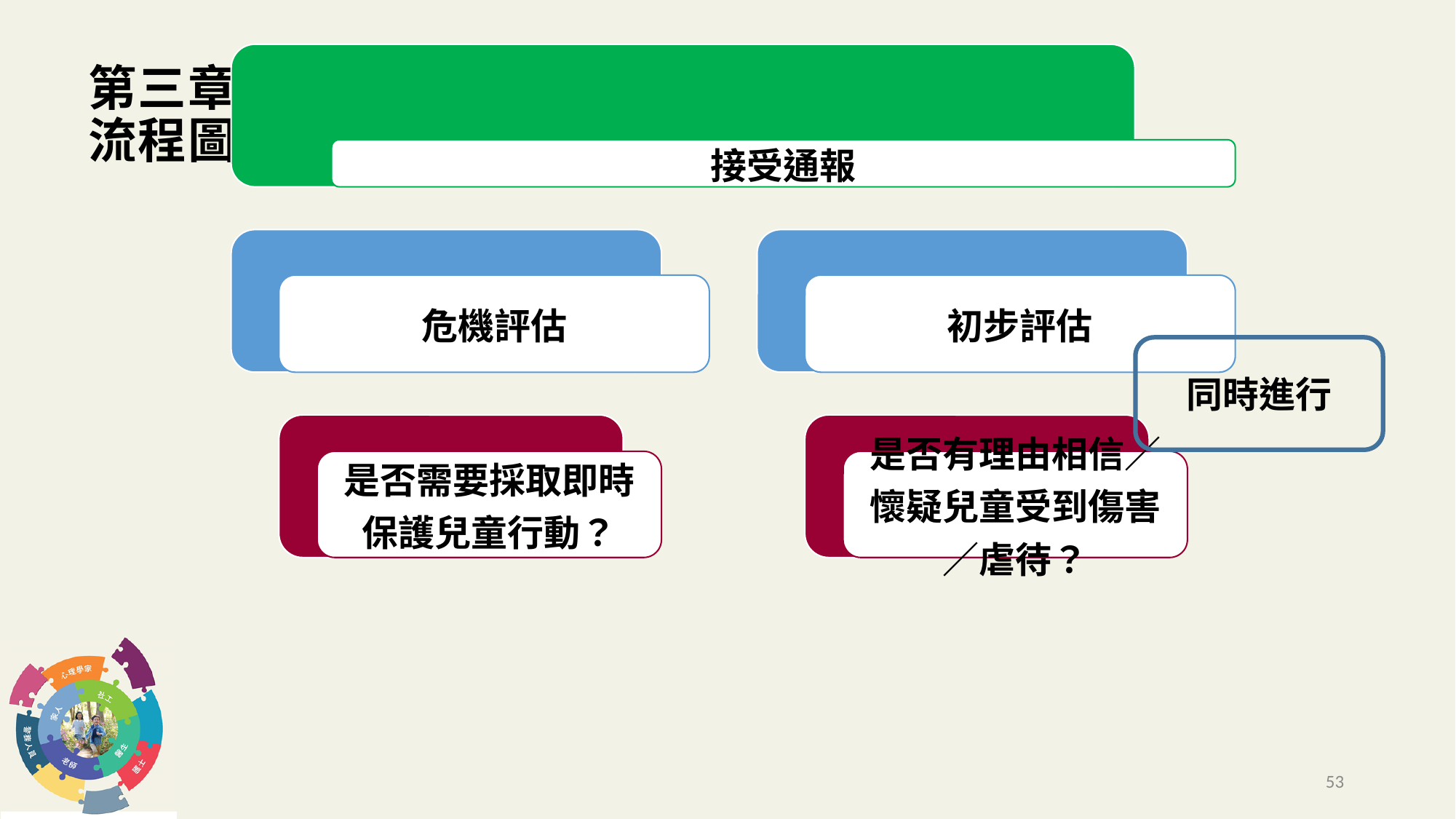

# 第三章 流程圖二
接受通報
危機評估
是否需要採取即時保護兒童行動？
初步評估
是否有理由相信／懷疑兒童受到傷害／虐待？
同時進行

53